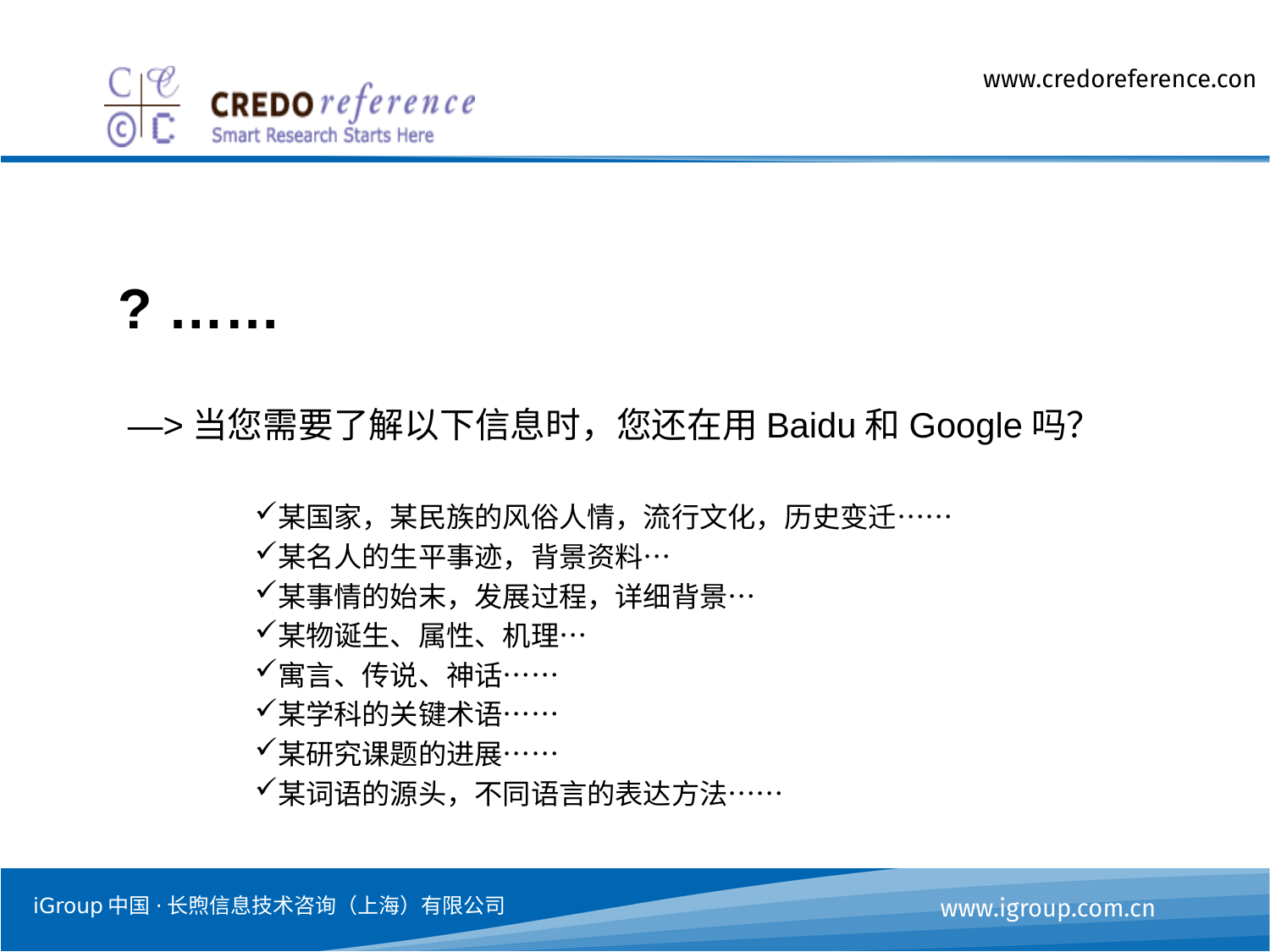

www.credoreference.con
# ? ……
—>当您需要了解以下信息时，您还在用Baidu和Google吗？

某国家，某民族的风俗人情，流行文化，历史变迁……
某名人的生平事迹，背景资料…
某事情的始末，发展过程，详细背景…
某物诞生、属性、机理…
寓言、传说、神话……
某学科的关键术语……
某研究课题的进展……
某词语的源头，不同语言的表达方法……